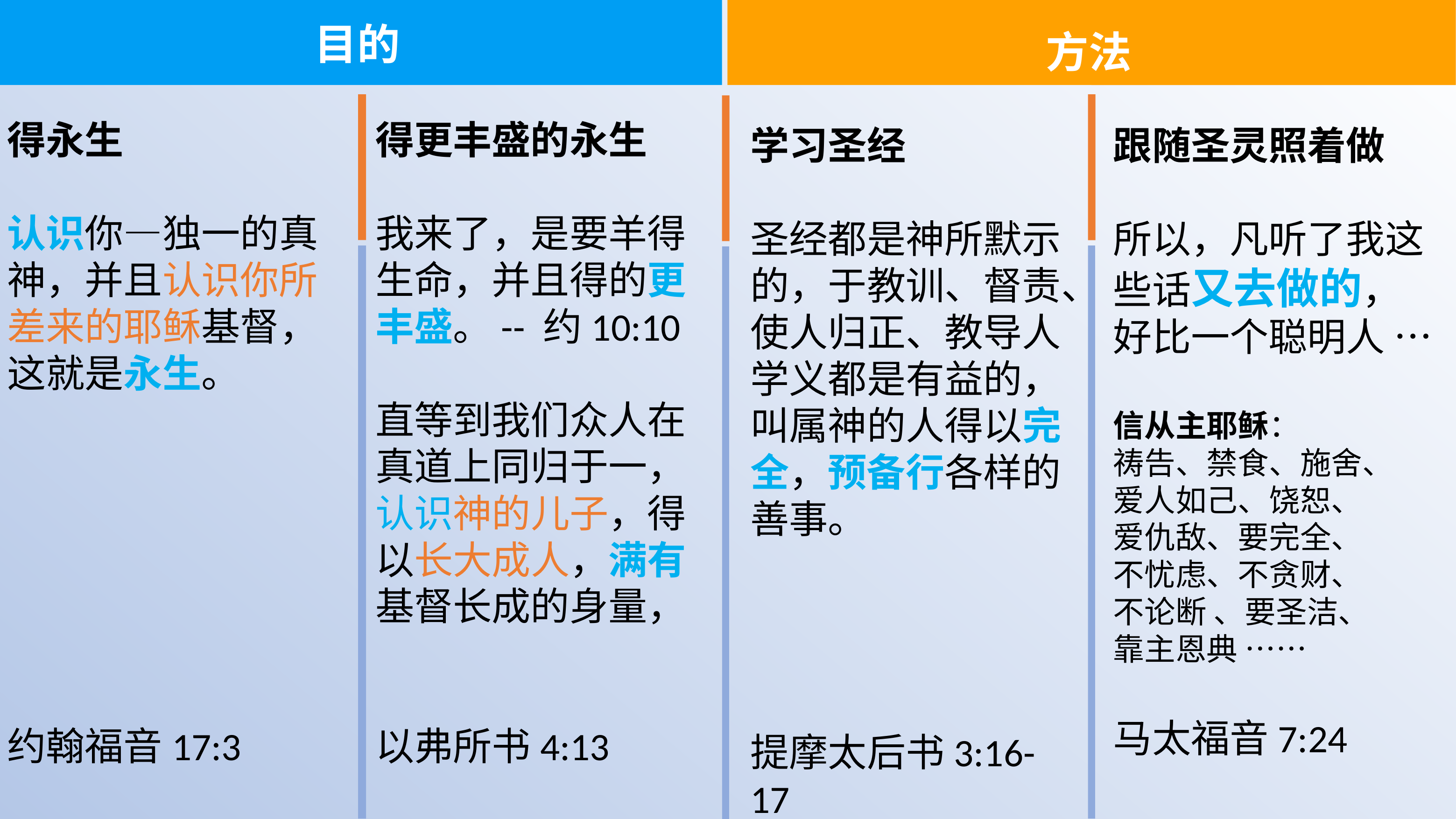

目的
方法

得永生
认识你—独一的真神，并且认识你所差来的耶稣基督，这就是永生。

约翰福音17:3
得更丰盛的永生
我来了，是要羊得生命，并且得的更丰盛。-- 约10:10
直等到我们众人在真道上同归于一，认识神的儿子，得以长大成人，满有基督长成的身量，

以弗所书4:13
学习圣经
圣经都是神所默示的，于教训、督责、使人归正、教导人学义都是有益的，叫属神的人得以完全，预备行各样的善事。

提摩太后书3:16-17
跟随圣灵照着做
所以，凡听了我这些话又去做的，好比一个聪明人 …
信从主耶稣：
祷告、禁食、施舍、
爱人如己、饶恕、
爱仇敌、要完全、
不忧虑、不贪财、
不论断 、要圣洁、
靠主恩典 ……

马太福音7:24